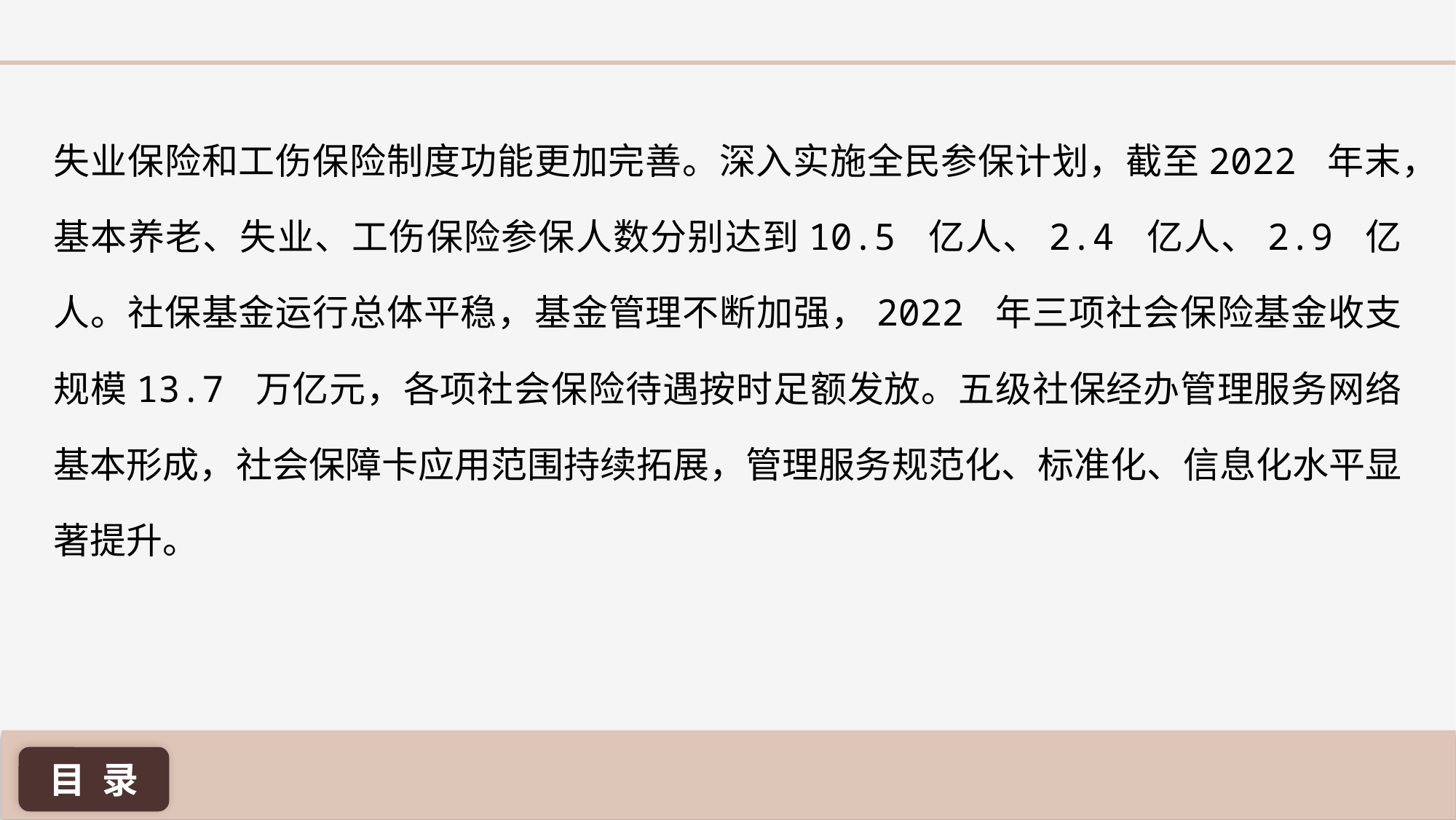

失业保险和工伤保险制度功能更加完善。深入实施全民参保计划，截至2022 年末，基本养老、失业、工伤保险参保人数分别达到10.5 亿人、2.4 亿人、2.9 亿人。社保基金运行总体平稳，基金管理不断加强，2022 年三项社会保险基金收支规模13.7 万亿元，各项社会保险待遇按时足额发放。五级社保经办管理服务网络基本形成，社会保障卡应用范围持续拓展，管理服务规范化、标准化、信息化水平显著提升。